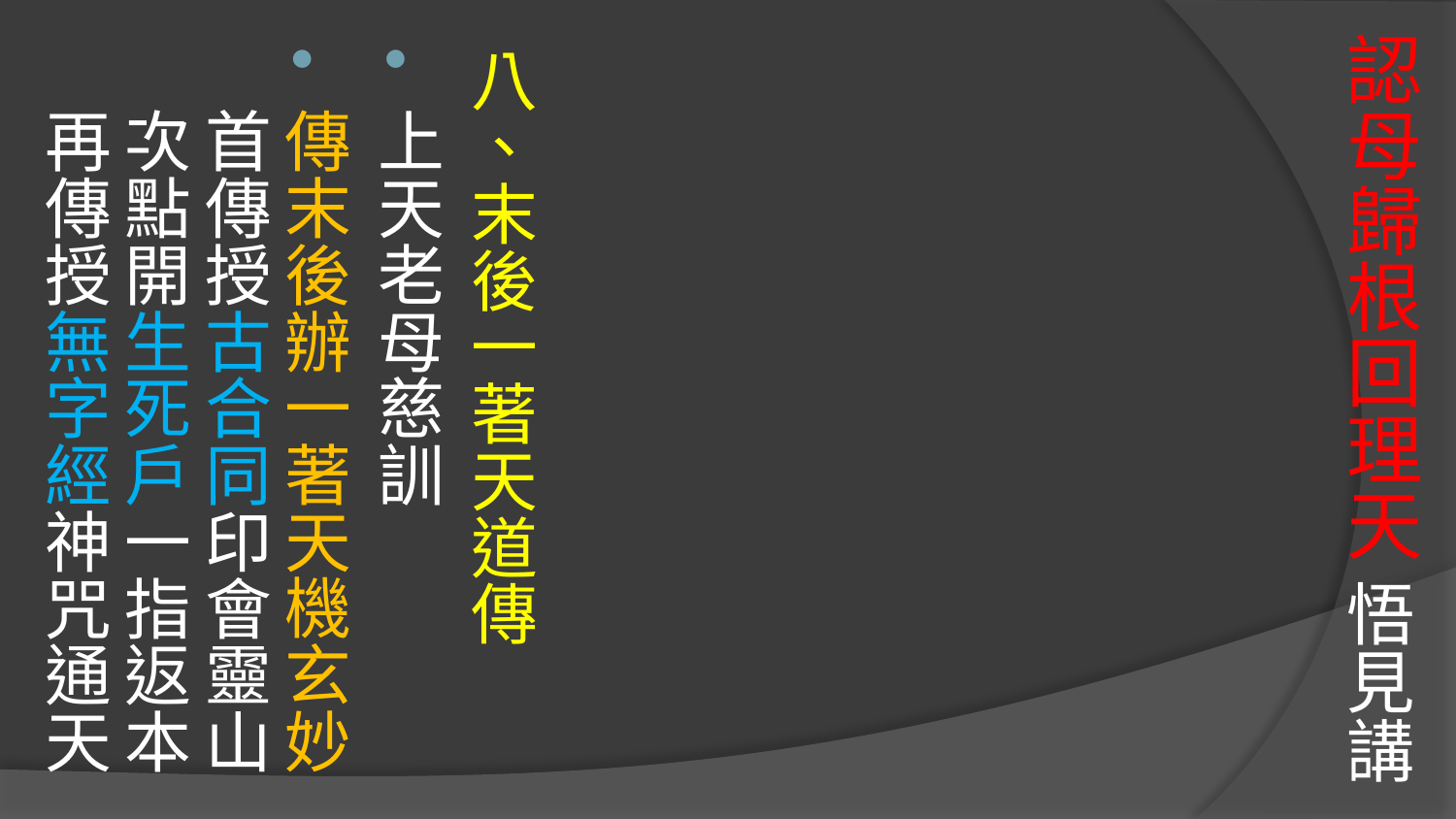

# 認母歸根回理天 悟見講
八、末後一著天道傳
上天老母慈訓
傳末後辦一著天機玄妙
首傳授古合同印會靈山
次點開生死戶一指返本
再傳授無字經神咒通天